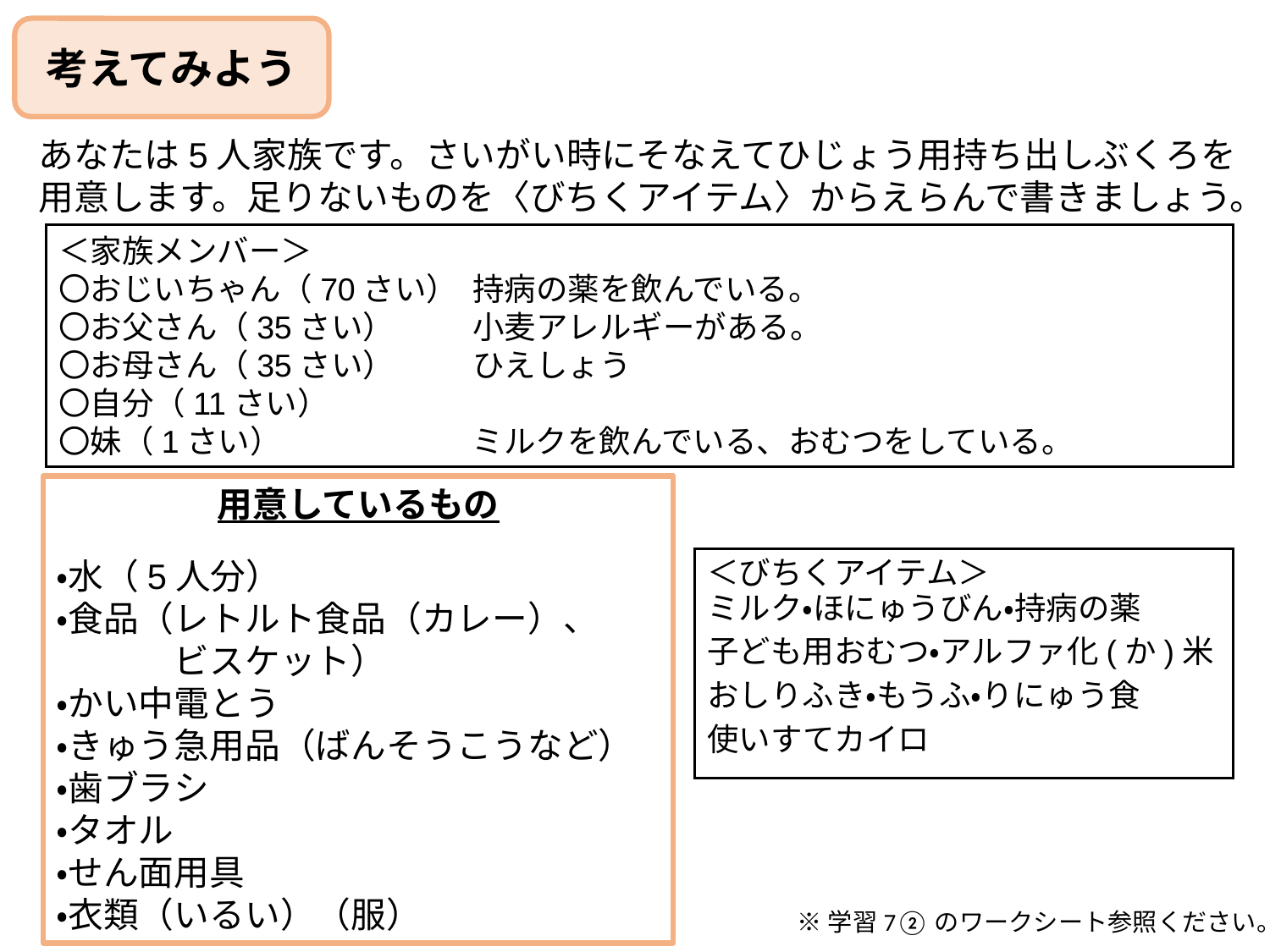

考えてみよう
あなたは5人家族です。さいがい時にそなえてひじょう用持ち出しぶくろを用意します。足りないものを〈びちくアイテム〉からえらんで書きましょう。
＜家族メンバー＞
〇おじいちゃん（70さい）  持病の薬を飲んでいる。
〇お父さん（35さい）　　  小麦アレルギーがある。
〇お母さん（35さい）　　  ひえしょう
〇自分（11さい）
〇妹（1さい）　　　　　　ミルクを飲んでいる、おむつをしている。
用意しているもの

・水（5人分）
・食品（レトルト食品（カレー）、
              ビスケット）
・かい中電とう
・きゅう急用品（ばんそうこうなど）
・歯ブラシ
・タオル
・せん面用具
・衣類（いるい）（服）
＜びちくアイテム＞
ミルク・ほにゅうびん・持病の薬
子ども用おむつ・アルファ化(か)米
おしりふき・もうふ・りにゅう食
使いすてカイロ
※学習7②のワークシート参照ください。